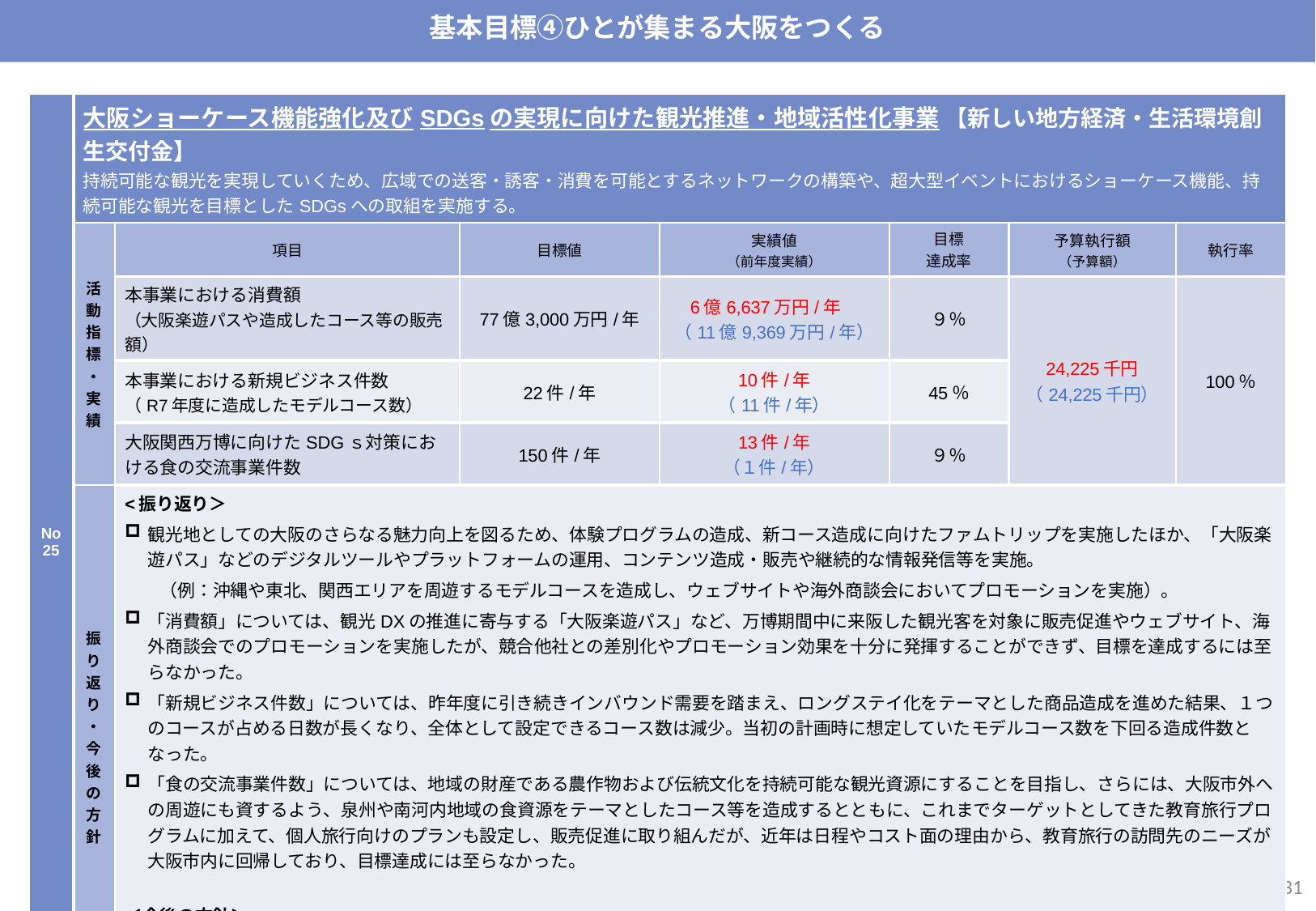

基本目標④ひとが集まる大阪をつくる
| No25 | 大阪ショーケース機能強化及びSDGsの実現に向けた観光推進・地域活性化事業 【新しい地方経済・生活環境創生交付金】 持続可能な観光を実現していくため、広域での送客・誘客・消費を可能とするネットワークの構築や、超大型イベントにおけるショーケース機能、持続可能な観光を目標としたSDGsへの取組を実施する。 |  |  |  |  |  |  |
| --- | --- | --- | --- | --- | --- | --- | --- |
|  | 活動指標・実績 | 項目 | 目標値 | 実績値 （前年度実績） | 目標 達成率 | 予算執行額 （予算額） | 執行率 |
|  |  | 本事業における消費額 （大阪楽遊パスや造成したコース等の販売額） | 77億3,000万円/年 | 6億6,637万円/年　 （11億9,369万円/年） | ９％ | 24,225千円 （24,225千円） | 100％ |
|  |  | 本事業における新規ビジネス件数 （R7年度に造成したモデルコース数） | 22件/年 | 10件/年 （11件/年） | 45％ |  |  |
|  |  | 大阪関西万博に向けたSDGｓ対策における食の交流事業件数 | 150件/年 | 13件/年 （１件/年） | ９％ |  |  |
|  | 振り返り・今後の方針 | <振り返り＞ 観光地としての大阪のさらなる魅力向上を図るため、体験プログラムの造成、新コース造成に向けたファムトリップを実施したほか、「大阪楽遊パス」などのデジタルツールやプラットフォームの運用、コンテンツ造成・販売や継続的な情報発信等を実施。 　　（例：沖縄や東北、関西エリアを周遊するモデルコースを造成し、ウェブサイトや海外商談会においてプロモーションを実施）。 「消費額」については、観光DXの推進に寄与する「大阪楽遊パス」など、万博期間中に来阪した観光客を対象に販売促進やウェブサイト、海外商談会でのプロモーションを実施したが、競合他社との差別化やプロモーション効果を十分に発揮することができず、目標を達成するには至らなかった。 「新規ビジネス件数」については、昨年度に引き続きインバウンド需要を踏まえ、ロングステイ化をテーマとした商品造成を進めた結果、１つのコースが占める日数が長くなり、全体として設定できるコース数は減少。当初の計画時に想定していたモデルコース数を下回る造成件数となった。 「食の交流事業件数」については、地域の財産である農作物および伝統文化を持続可能な観光資源にすることを目指し、さらには、大阪市外への周遊にも資するよう、泉州や南河内地域の食資源をテーマとしたコース等を造成するとともに、これまでターゲットとしてきた教育旅行プログラムに加えて、個人旅行向けのプランも設定し、販売促進に取り組んだが、近年は日程やコスト面の理由から、教育旅行の訪問先のニーズが大阪市内に回帰しており、目標達成には至らなかった。 ＜今後の方針＞ 令和７年度で交付金の活用は終了するが、これまで５年間で造成してきた体験プログラムやコンテンツ等について、今後の観光客ニーズの変化・多様化に対応しながら、引き続きプロモーションを実施するなど、継続的に活用していく。 |  |  |  |  |  |
31